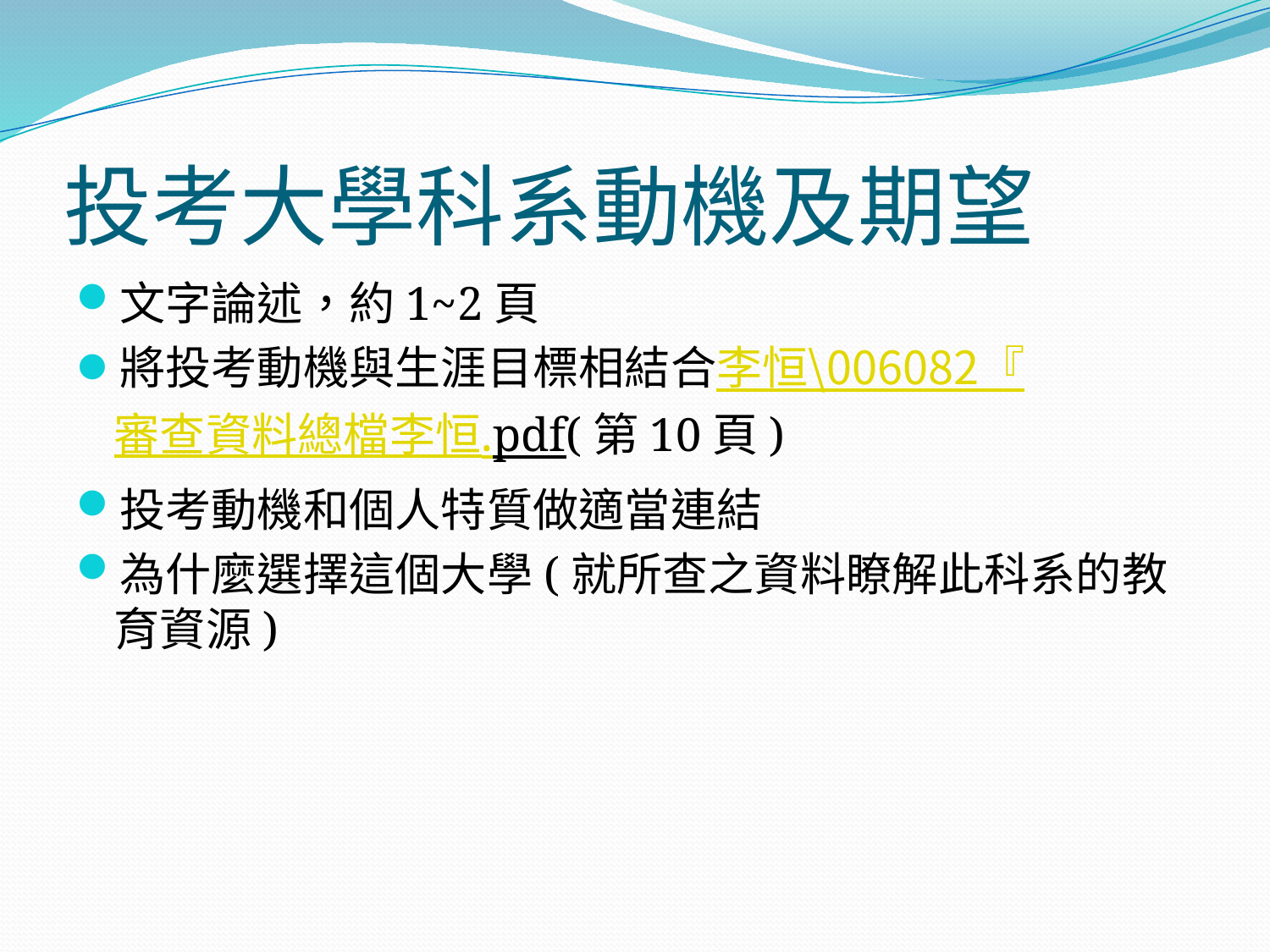

# 投考大學科系動機及期望
文字論述，約1~2頁
將投考動機與生涯目標相結合李恒\006082『審查資料總檔李恒.pdf(第10頁)
投考動機和個人特質做適當連結
為什麼選擇這個大學(就所查之資料瞭解此科系的教育資源)